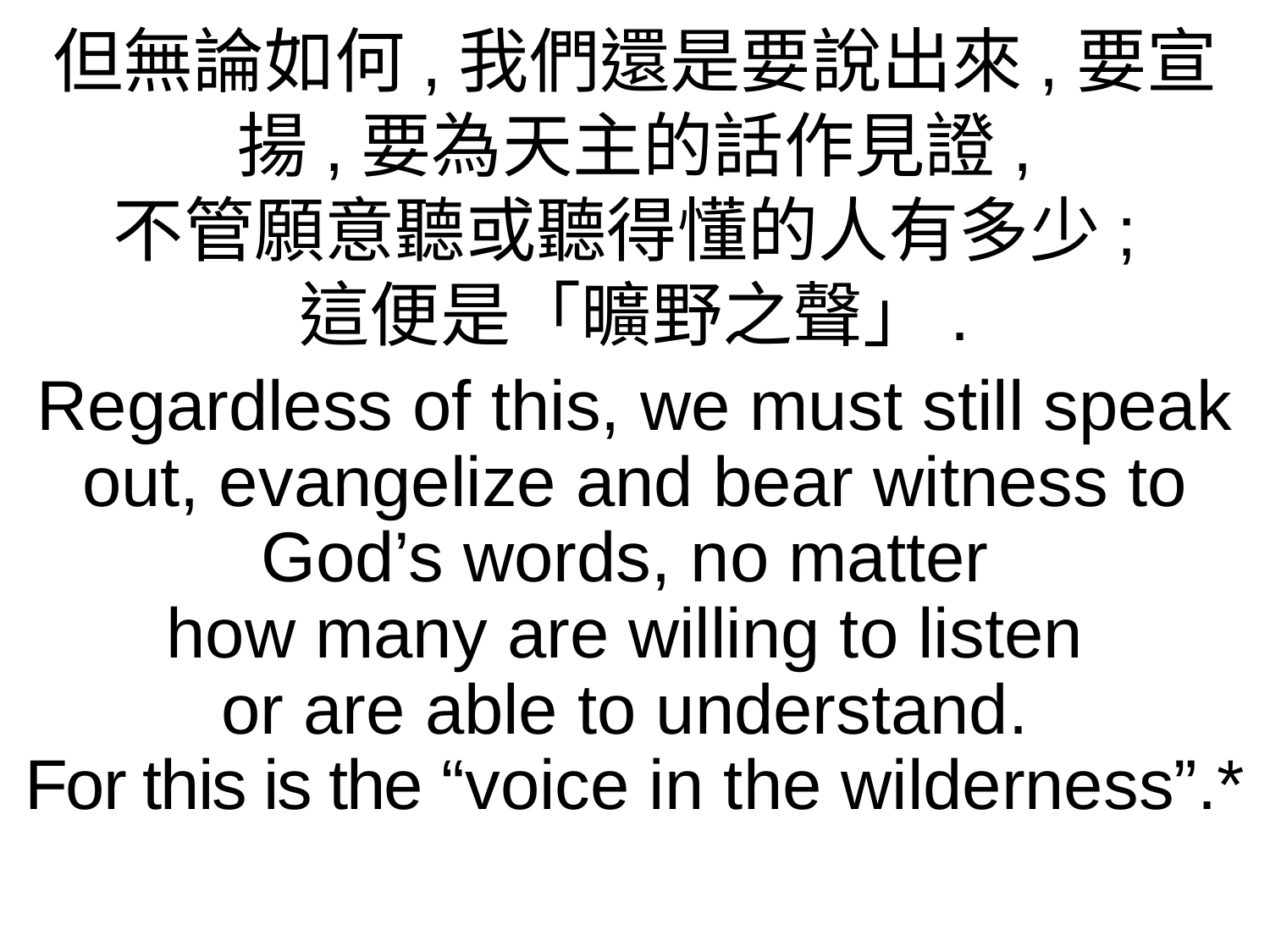

但無論如何,我們還是要說出來,要宣揚,要為天主的話作見證,
不管願意聽或聽得懂的人有多少;
這便是「曠野之聲」.
Regardless of this, we must still speak out, evangelize and bear witness to God’s words, no matter
how many are willing to listen
or are able to understand.
For this is the “voice in the wilderness”.*